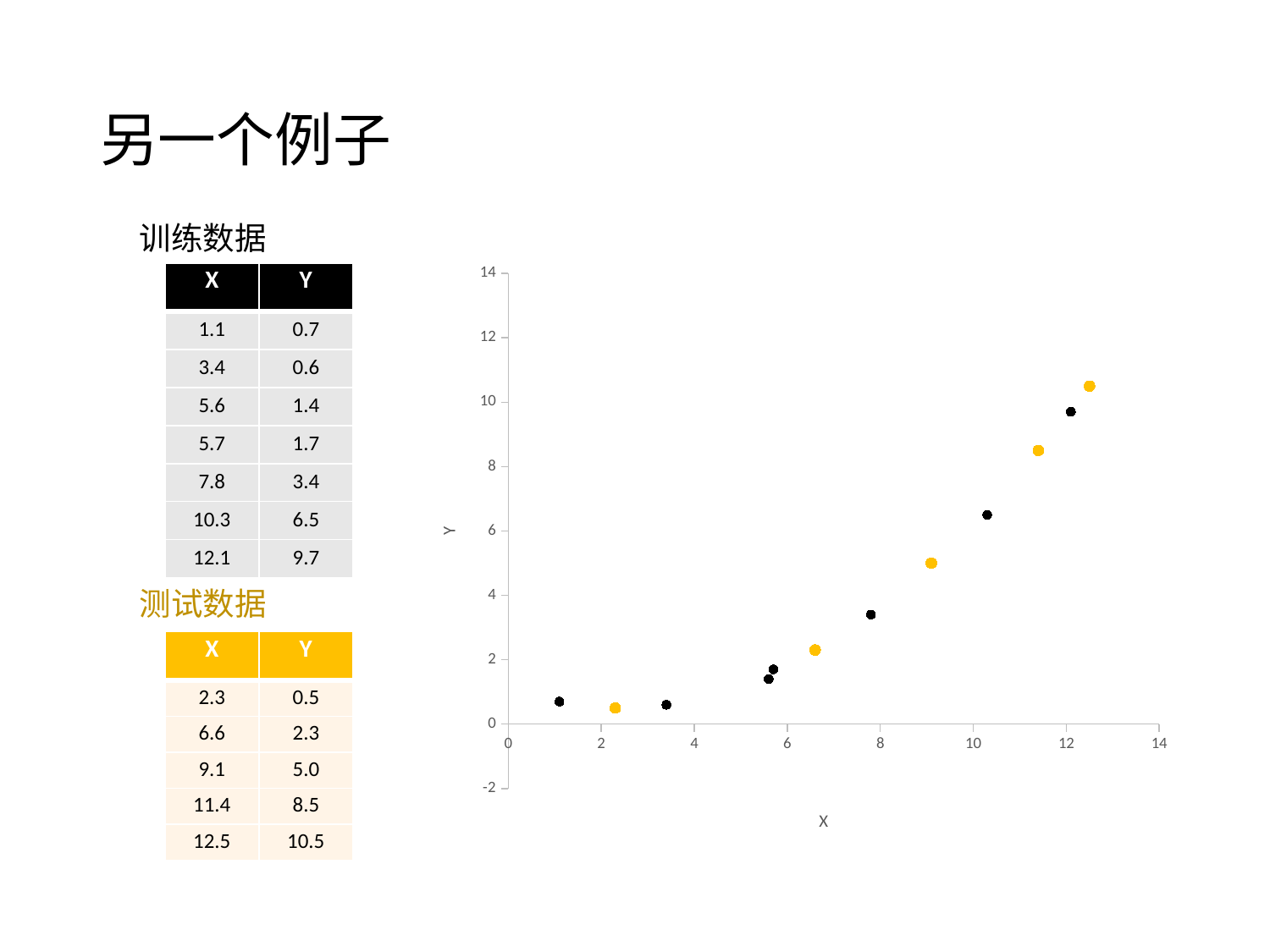

# 另一个例子
训练数据

### Chart

| Category |  |  |
|---|---|---|
| X | Y |
| --- | --- |
| 1.1 | 0.7 |
| 3.4 | 0.6 |
| 5.6 | 1.4 |
| 5.7 | 1.7 |
| 7.8 | 3.4 |
| 10.3 | 6.5 |
| 12.1 | 9.7 |
测试数据
| X | Y |
| --- | --- |
| 2.3 | 0.5 |
| 6.6 | 2.3 |
| 9.1 | 5.0 |
| 11.4 | 8.5 |
| 12.5 | 10.5 |